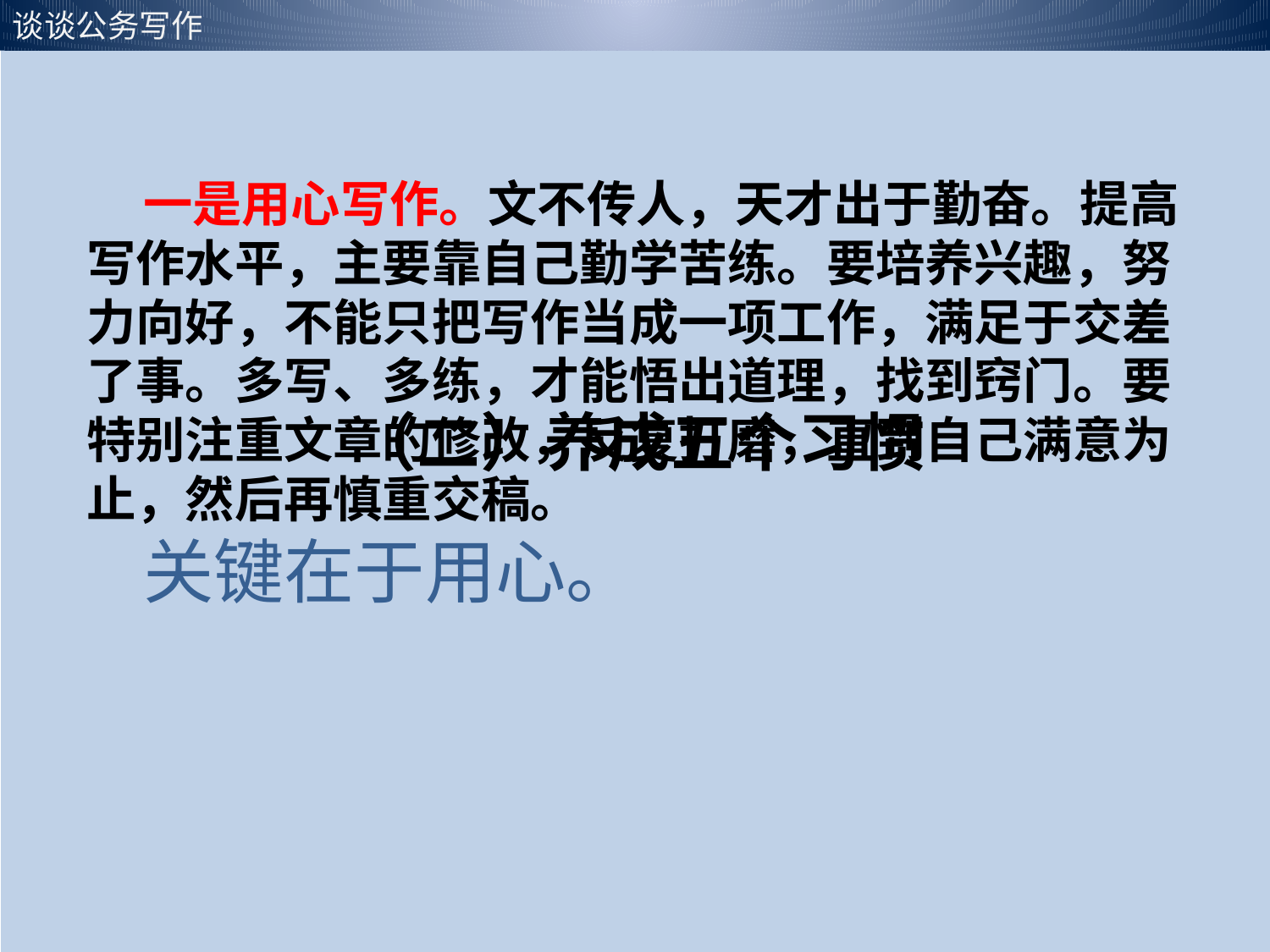

一是用心写作。文不传人，天才出于勤奋。提高写作水平，主要靠自己勤学苦练。要培养兴趣，努力向好，不能只把写作当成一项工作，满足于交差了事。多写、多练，才能悟出道理，找到窍门。要特别注重文章的修改，反复打磨，直到自己满意为止，然后再慎重交稿。
    关键在于用心。
（二）养成五个习惯